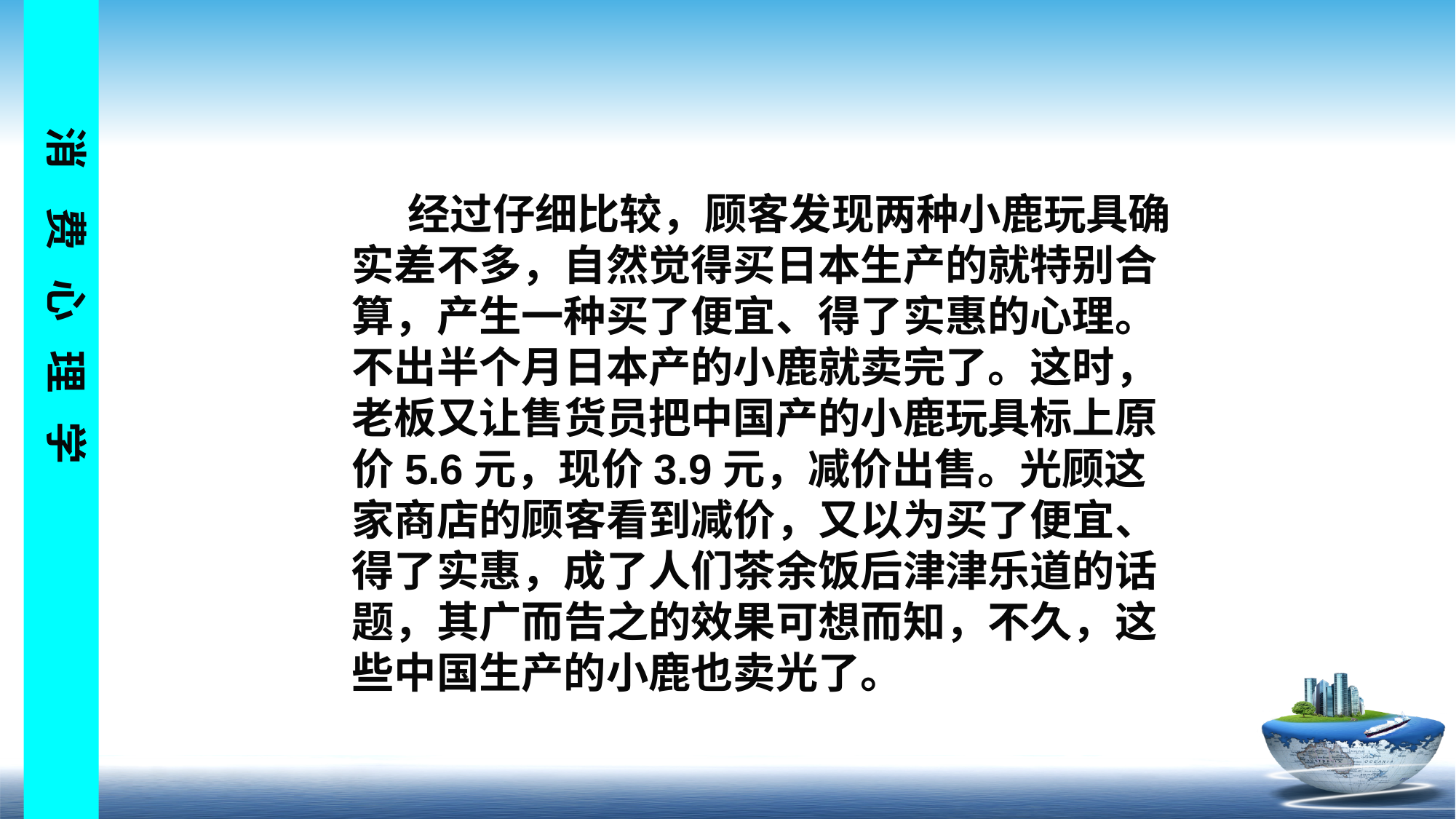

经过仔细比较，顾客发现两种小鹿玩具确实差不多，自然觉得买日本生产的就特别合算，产生一种买了便宜、得了实惠的心理。不出半个月日本产的小鹿就卖完了。这时，老板又让售货员把中国产的小鹿玩具标上原价5.6元，现价3.9元，减价出售。光顾这家商店的顾客看到减价，又以为买了便宜、得了实惠，成了人们茶余饭后津津乐道的话题，其广而告之的效果可想而知，不久，这些中国生产的小鹿也卖光了。